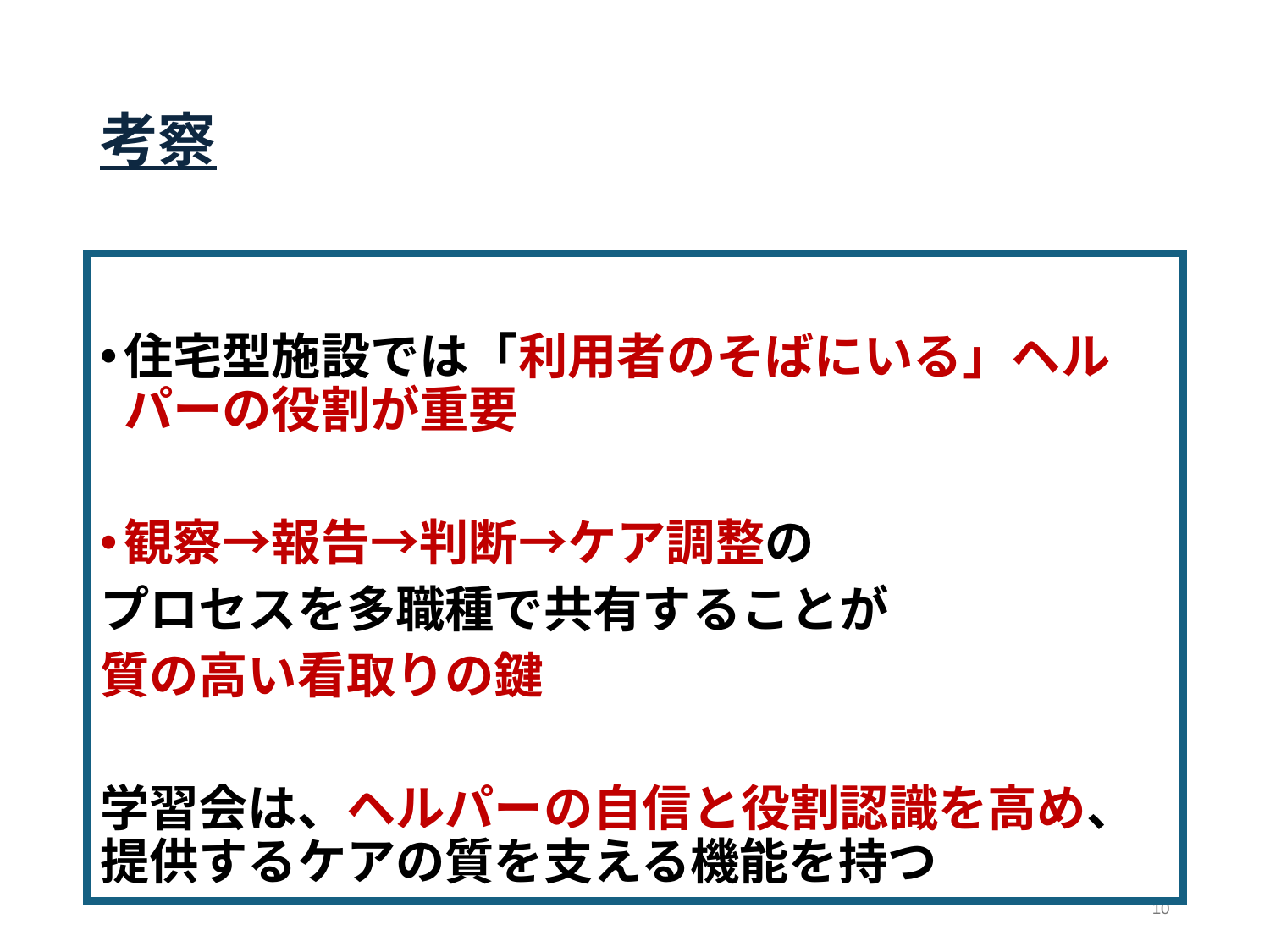

# 考察

住宅型施設では「利用者のそばにいる」ヘルパーの役割が重要

観察→報告→判断→ケア調整の
プロセスを多職種で共有することが
質の高い看取りの鍵

学習会は、ヘルパーの自信と役割認識を高め、提供するケアの質を支える機能を持つ

10